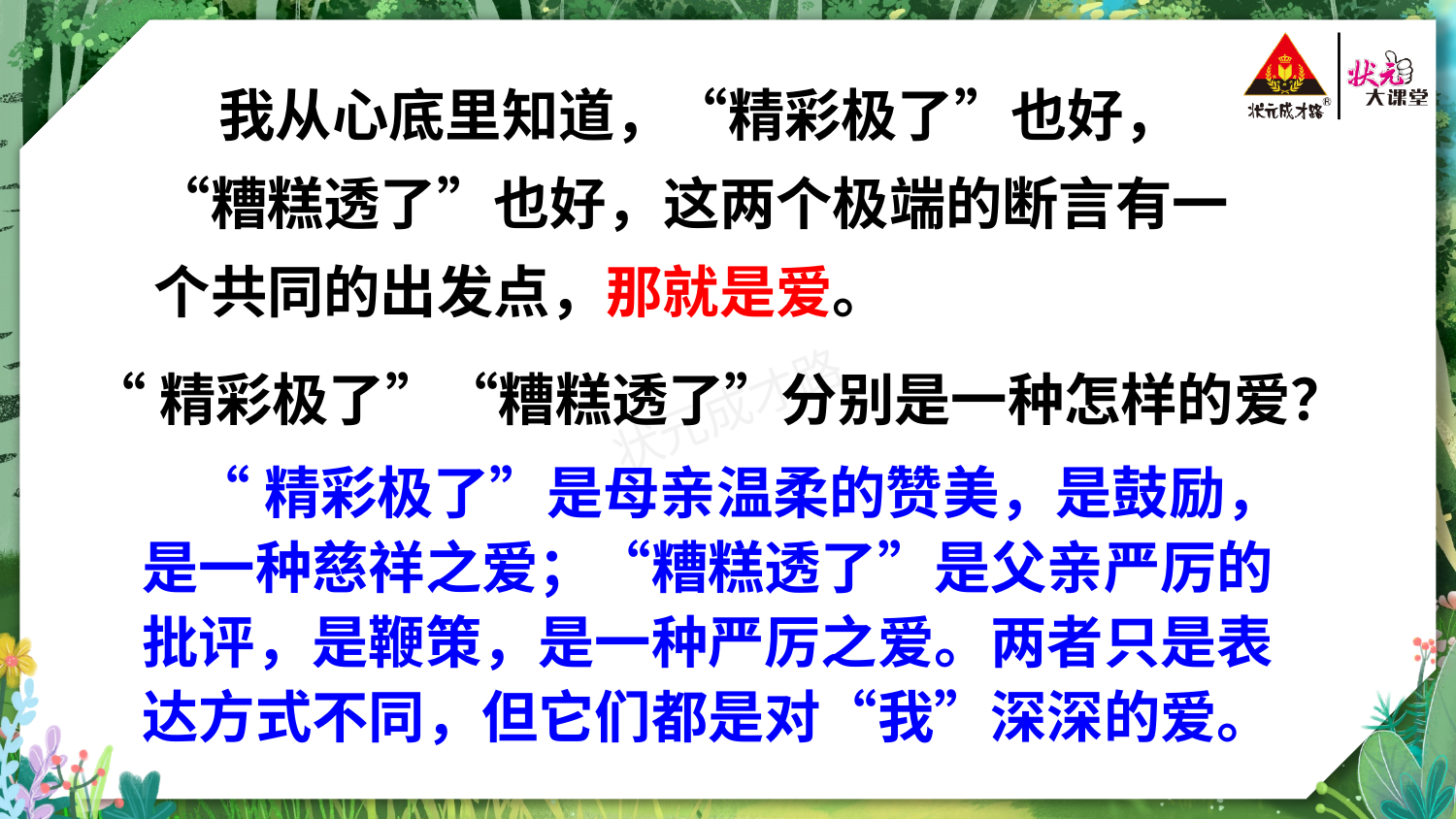

我从心底里知道，“精彩极了”也好，“糟糕透了”也好，这两个极端的断言有一个共同的出发点，那就是爱。
“精彩极了”“糟糕透了”分别是一种怎样的爱？
    “精彩极了”是母亲温柔的赞美，是鼓励，是一种慈祥之爱；“糟糕透了”是父亲严厉的批评，是鞭策，是一种严厉之爱。两者只是表达方式不同，但它们都是对“我”深深的爱。